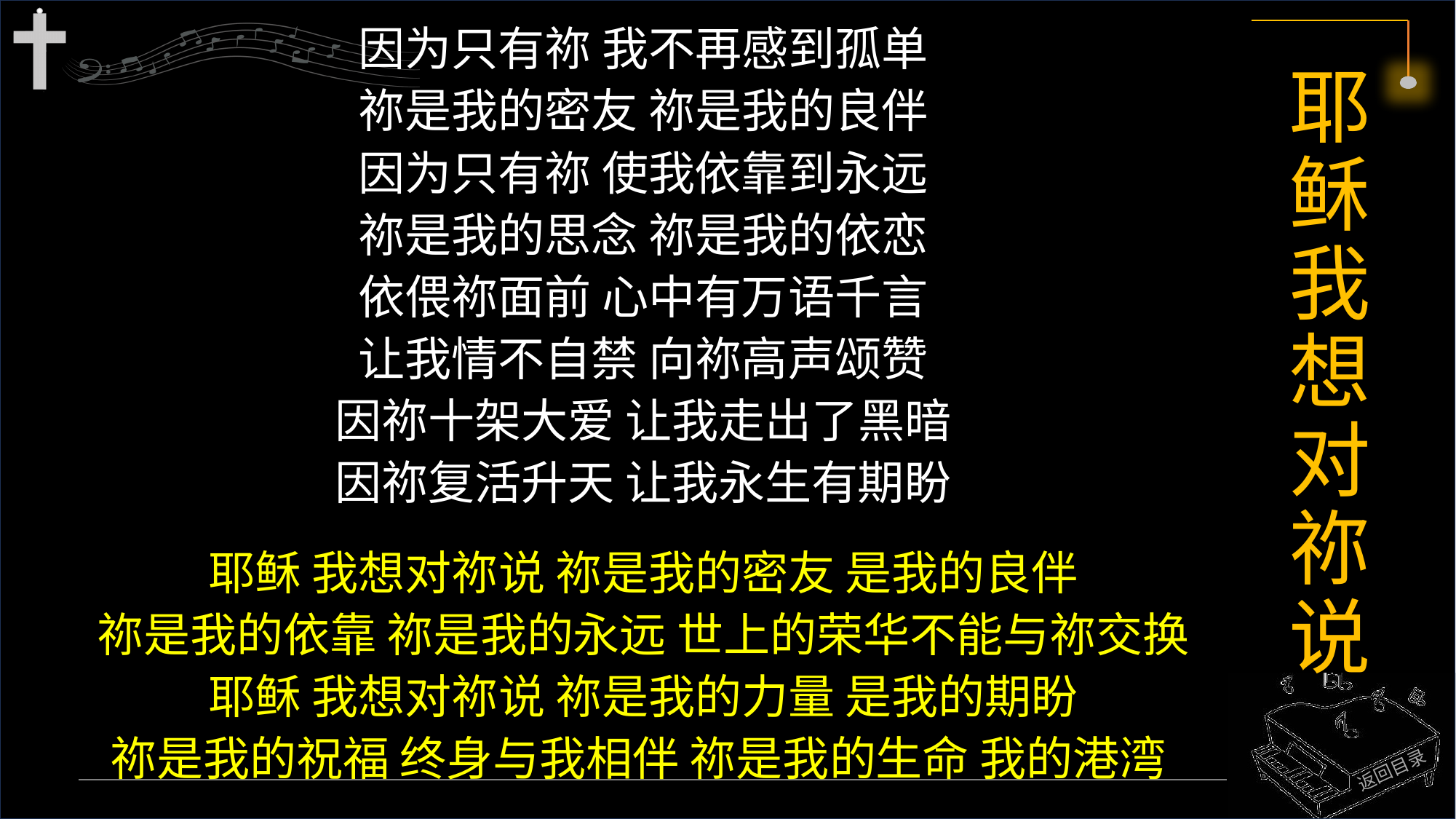

因为只有祢 我不再感到孤单
祢是我的密友 祢是我的良伴
因为只有祢 使我依靠到永远
祢是我的思念 祢是我的依恋
依偎祢面前 心中有万语千言
让我情不自禁 向祢高声颂赞
因祢十架大爱 让我走出了黑暗
因祢复活升天 让我永生有期盼

耶稣 我想对祢说 祢是我的密友 是我的良伴
祢是我的依靠 祢是我的永远 世上的荣华不能与祢交换
耶稣 我想对祢说 祢是我的力量 是我的期盼
祢是我的祝福 终身与我相伴 祢是我的生命 我的港湾
# 耶稣我想对祢说